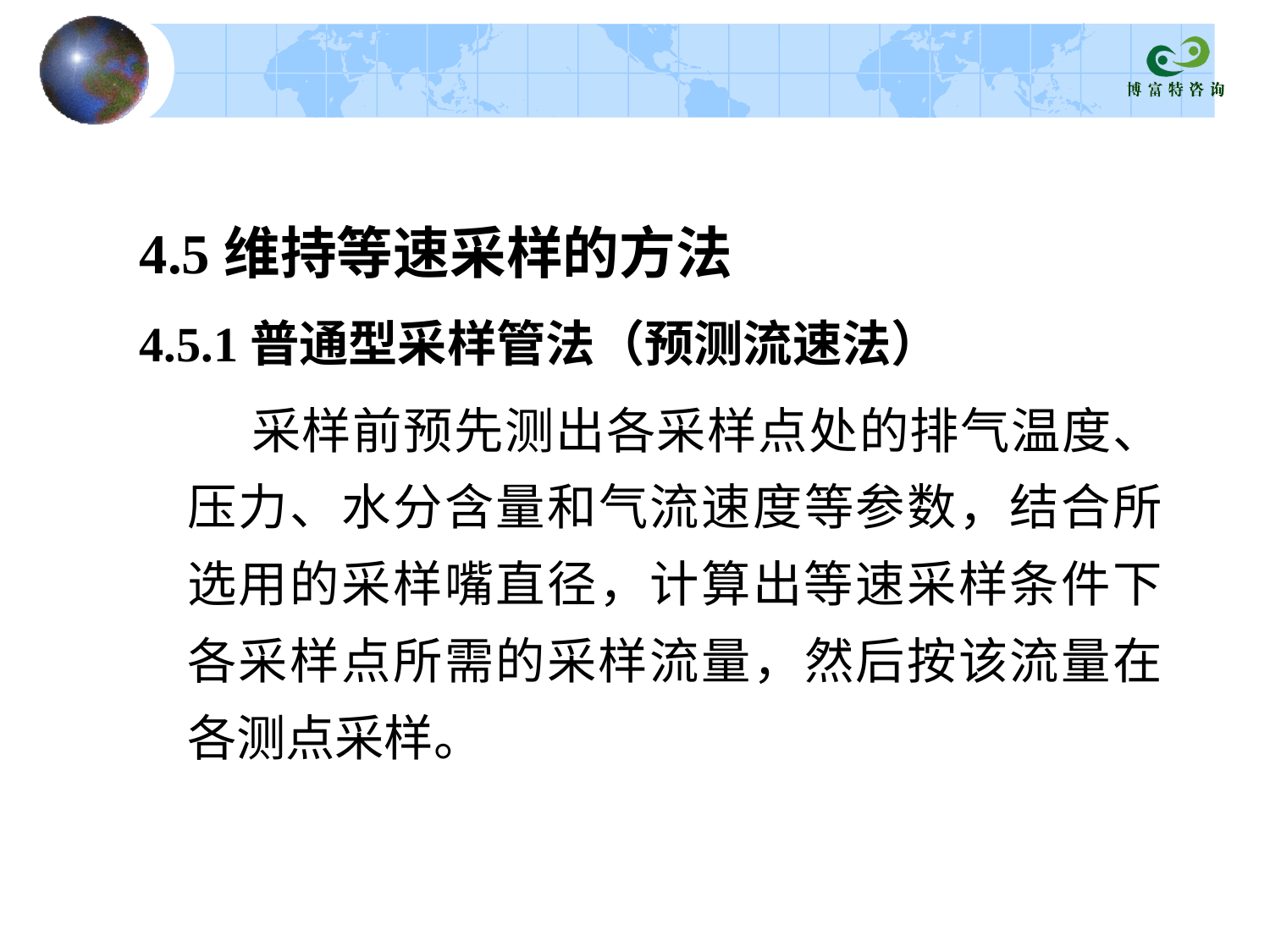

4.5维持等速采样的方法
4.5.1普通型采样管法（预测流速法）
        采样前预先测出各采样点处的排气温度、压力、水分含量和气流速度等参数，结合所选用的采样嘴直径，计算出等速采样条件下各采样点所需的采样流量，然后按该流量在各测点采样。